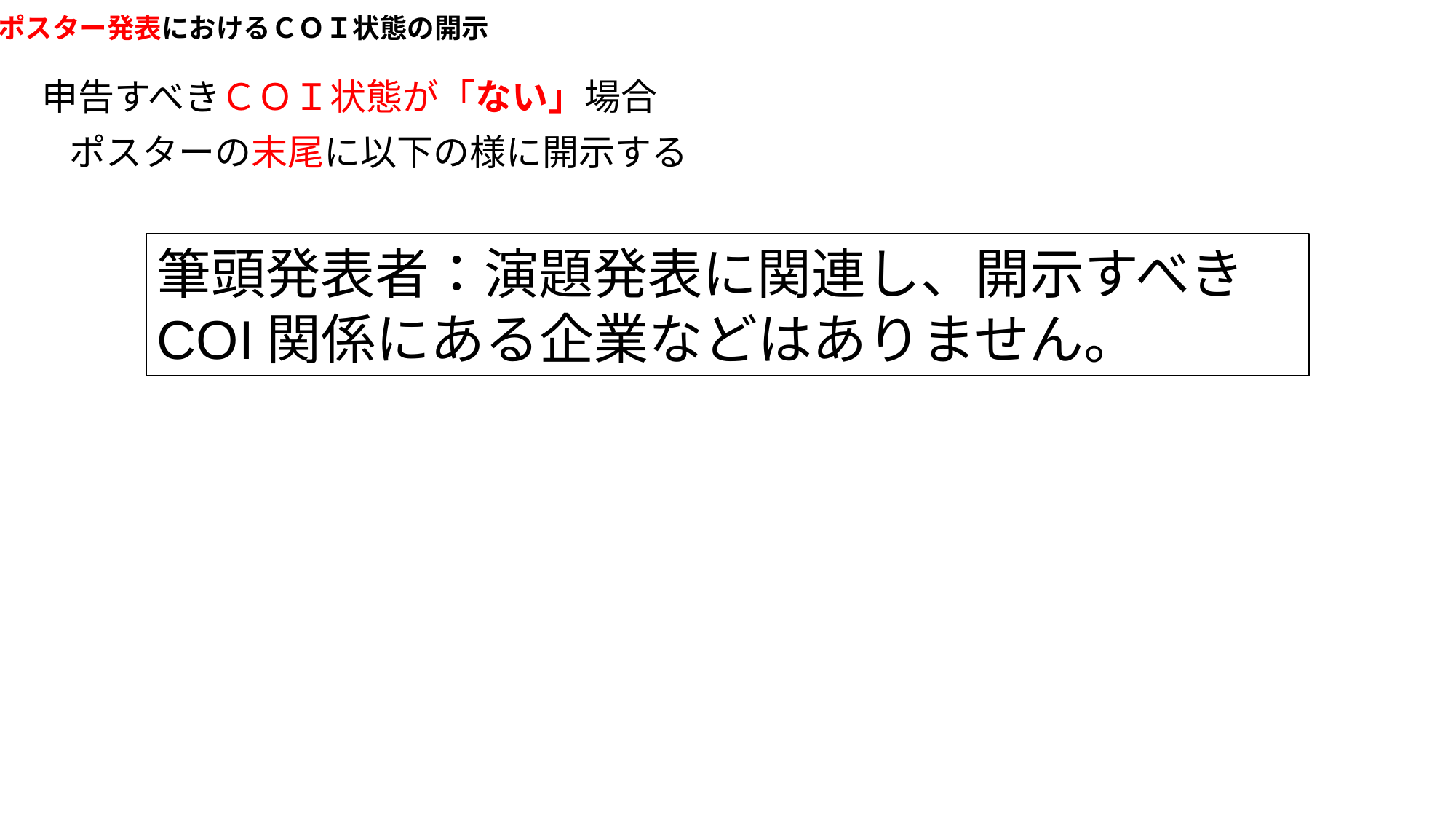

ポスター発表におけるＣＯＩ状態の開示
申告すべきＣＯＩ状態が「ない」場合
ポスターの末尾に以下の様に開示する
筆頭発表者：演題発表に関連し、開示すべきCOI関係にある企業などはありません。